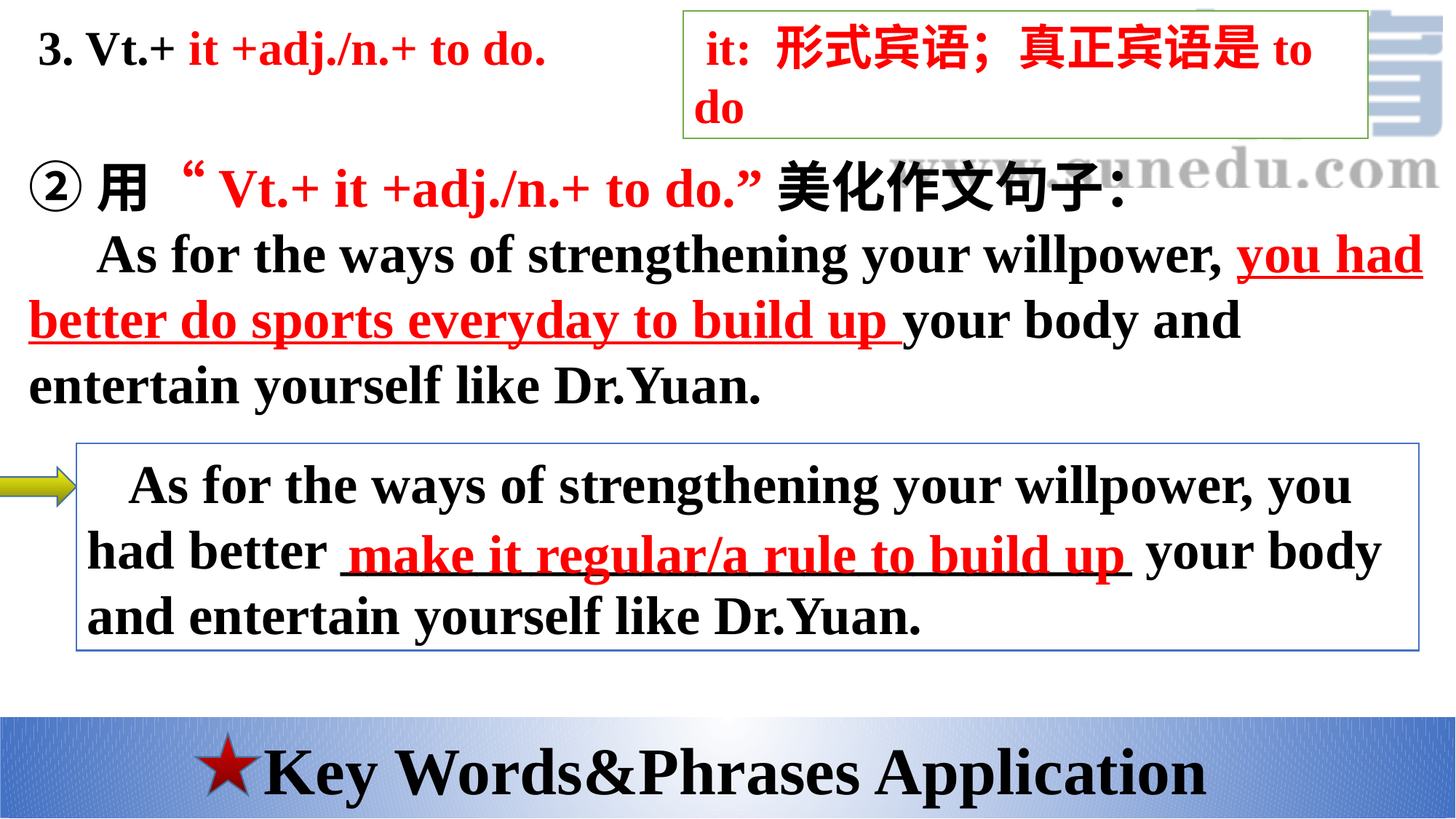

3. Vt.+ it +adj./n.+ to do.
 it: 形式宾语；真正宾语是to do
②用“Vt.+ it +adj./n.+ to do.”美化作文句子：
     As for the ways of strengthening your willpower, you had better do sports everyday to build up your body and entertain yourself like Dr.Yuan.

   As for the ways of strengthening your willpower, you had better _____________________________ your body and entertain yourself like Dr.Yuan.

make it regular/a rule to build up
 Key Words&Phrases Application